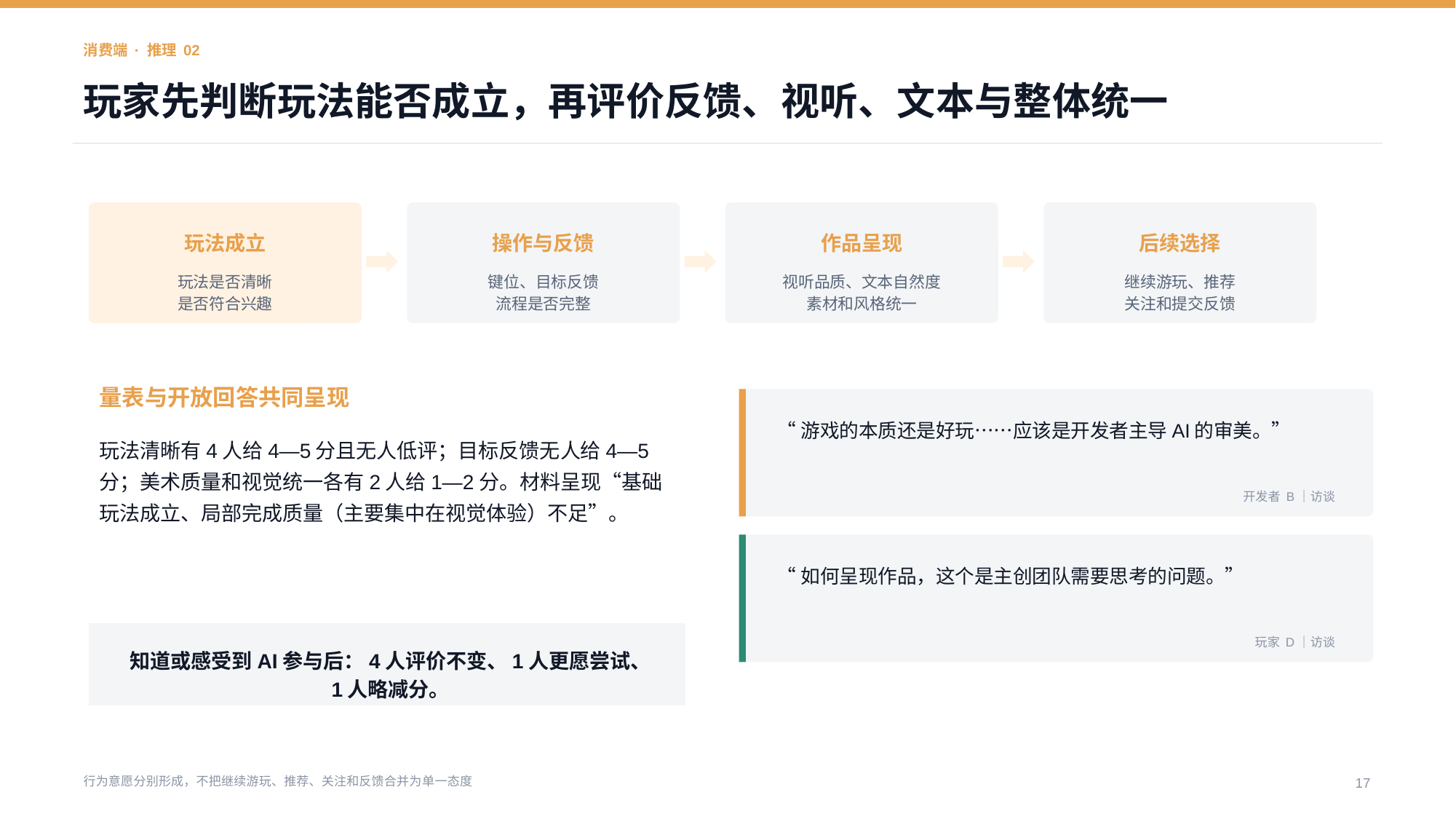

消费端 · 推理 02
玩家先判断玩法能否成立，再评价反馈、视听、文本与整体统一

玩法成立
操作与反馈
作品呈现
后续选择

玩法是否清晰
是否符合兴趣
键位、目标反馈
流程是否完整
视听品质、文本自然度
素材和风格统一
继续游玩、推荐
关注和提交反馈
量表与开放回答共同呈现

“游戏的本质还是好玩……应该是开发者主导AI的审美。”
玩法清晰有4人给4—5分且无人低评；目标反馈无人给4—5分；美术质量和视觉统一各有2人给1—2分。材料呈现“基础玩法成立、局部完成质量（主要集中在视觉体验）不足”。
开发者 B｜访谈

“如何呈现作品，这个是主创团队需要思考的问题。”

玩家 D｜访谈
知道或感受到AI参与后：4人评价不变、1人更愿尝试、1人略减分。
行为意愿分别形成，不把继续游玩、推荐、关注和反馈合并为单一态度
17